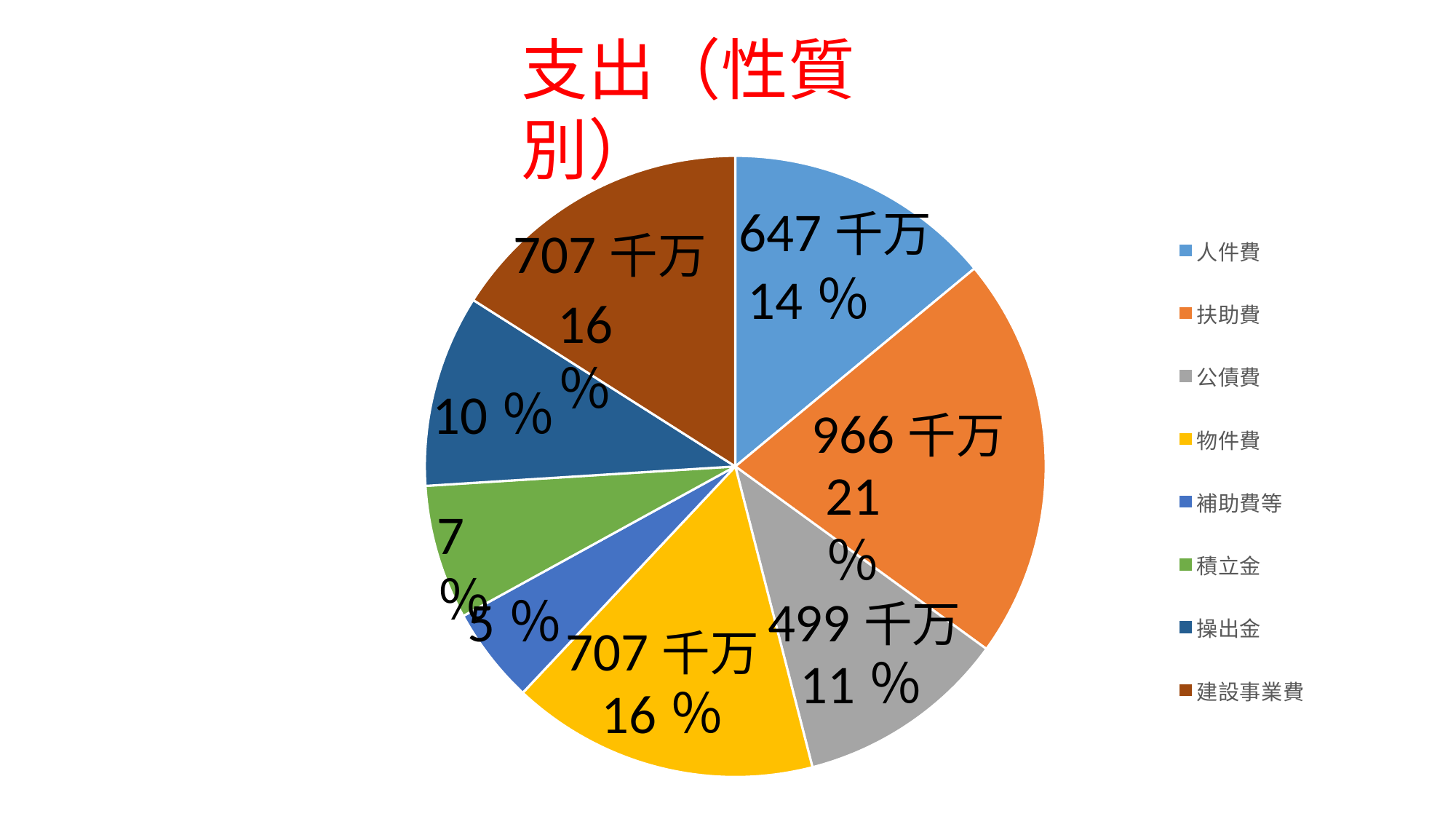

支出（性質別）

### Chart

| Category | 構成比 |
|---|---|
| 人件費 | 0.14 |
| 扶助費 | 0.21 |
| 公債費 | 0.11 |
| 物件費 | 0.16 |
| 補助費等 | 0.05 |
| 積立金 | 0.07 |
| 操出金 | 0.1 |
| 建設事業費 | 0.16 |
647千万
707千万
14％
16％
10％
966千万
21％
7％
499千万
5％
707千万
11％
16％